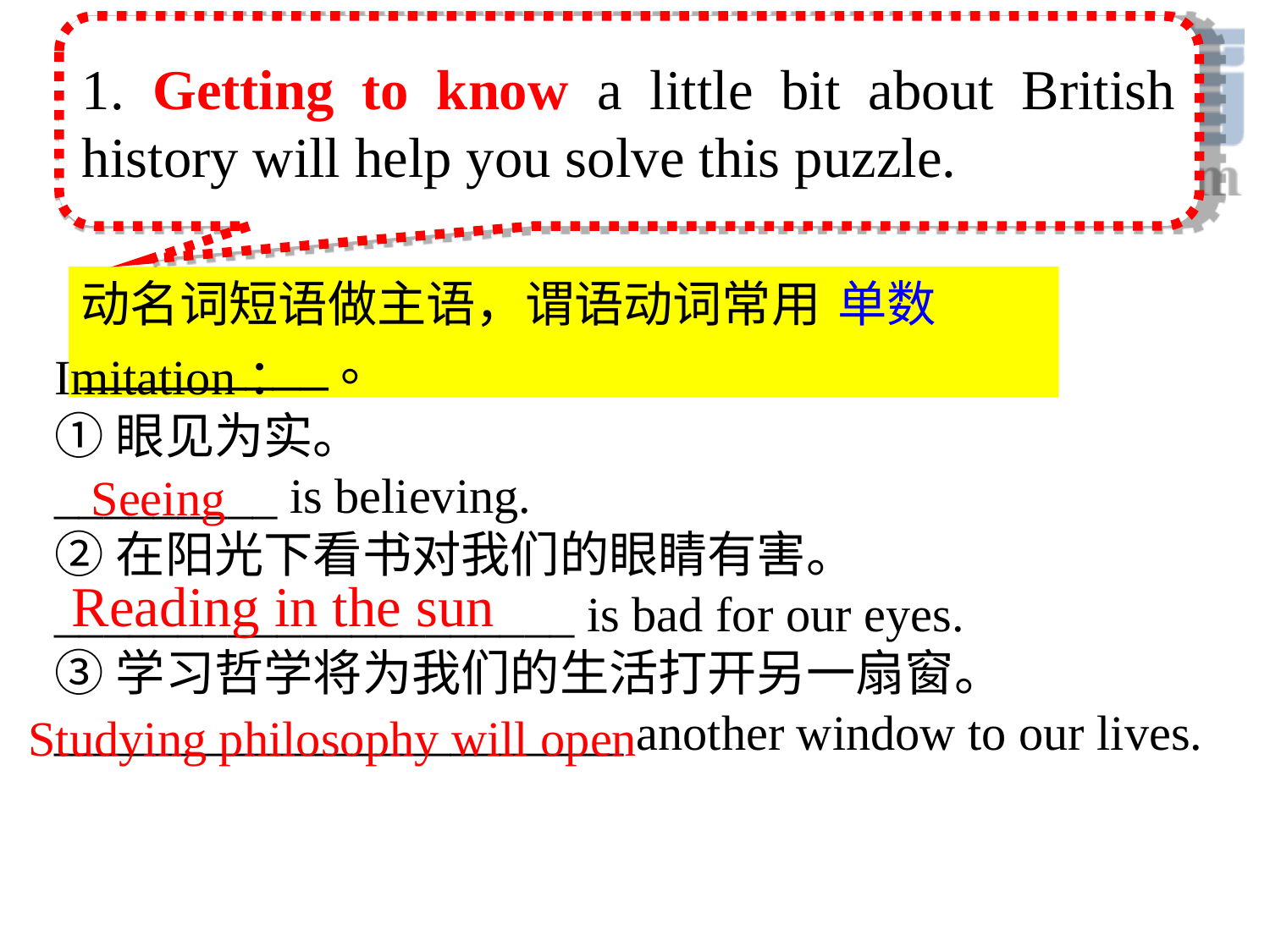

1. Getting to know a little bit about British history will help you solve this puzzle.
动名词短语做主语，谓语动词常用_________。
单数
Imitation：
①眼见为实。
_________ is believing.
②在阳光下看书对我们的眼睛有害。
_____________________ is bad for our eyes.
③学习哲学将为我们的生活打开另一扇窗。
_______________________ another window to our lives.

Seeing
Reading in the sun
Studying philosophy will open